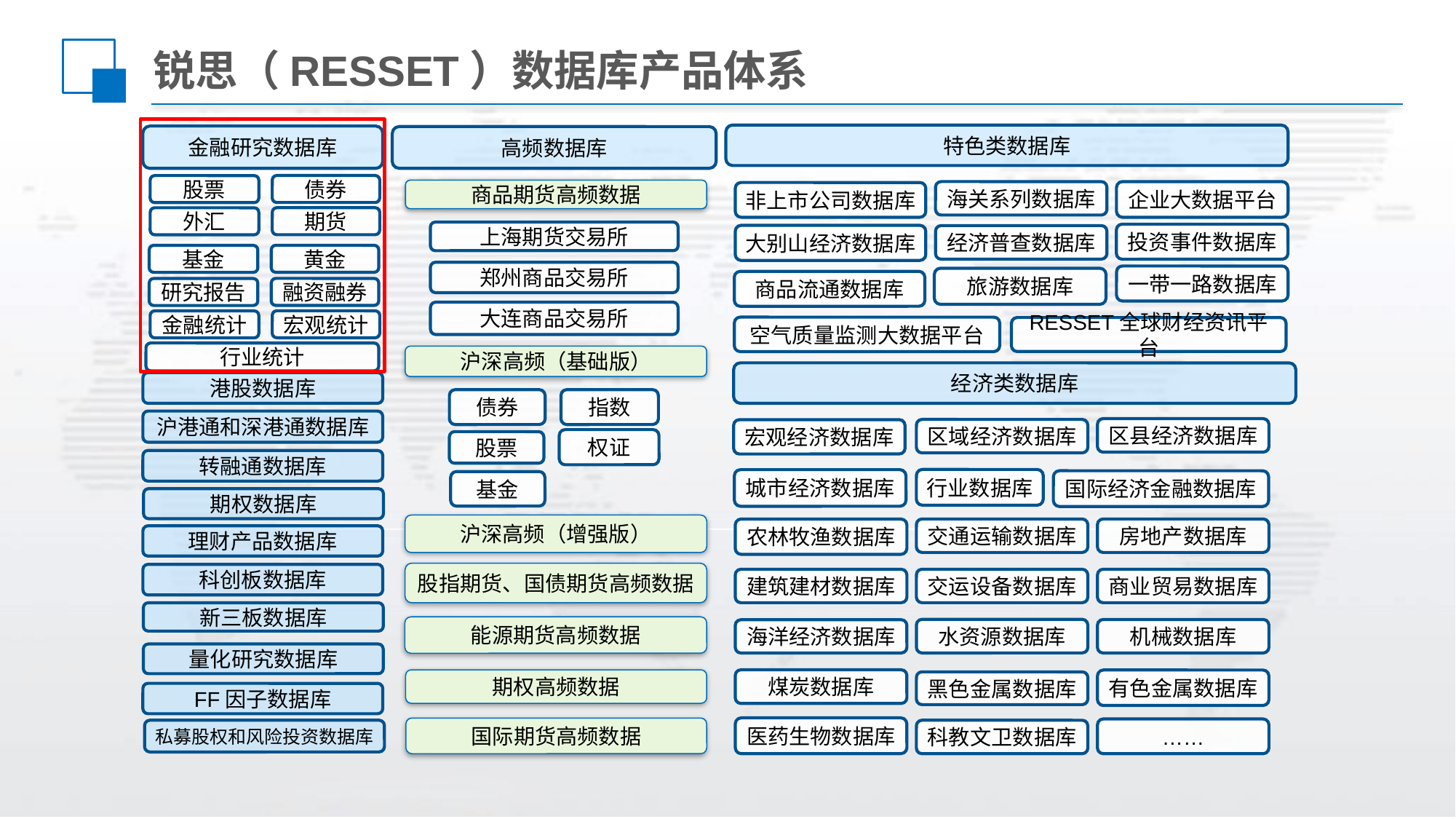

# 锐思（RESSET）数据库产品体系

特色类数据库
金融研究数据库
高频数据库
债券
股票
商品期货高频数据
海关系列数据库
企业大数据平台
非上市公司数据库
上海期货交易所
投资事件数据库
大别山经济数据库
经济普查数据库
郑州商品交易所
一带一路数据库
商品流通数据库
大连商品交易所
空气质量监测大数据平台
行业统计
沪深高频（基础版）
经济类数据库
港股数据库
债券
指数
沪港通和深港通数据库
区县经济数据库
区域经济数据库
宏观经济数据库
权证
股票
转融通数据库
行业数据库
城市经济数据库
国际经济金融数据库
基金
期权数据库
沪深高频（增强版）
农林牧渔数据库
交通运输数据库
房地产数据库
理财产品数据库

股指期货、国债期货高频数据
科创板数据库
建筑建材数据库
交运设备数据库
商业贸易数据库
新三板数据库
能源期货高频数据
水资源数据库
机械数据库
海洋经济数据库
期权高频数据
煤炭数据库
有色金属数据库
黑色金属数据库
医药生物数据库
国际期货高频数据
……
私募股权和风险投资数据库
科教文卫数据库
期货
外汇
黄金
基金
旅游数据库
融资融券
研究报告
宏观统计
金融统计
RESSET全球财经资讯平台
量化研究数据库
FF因子数据库